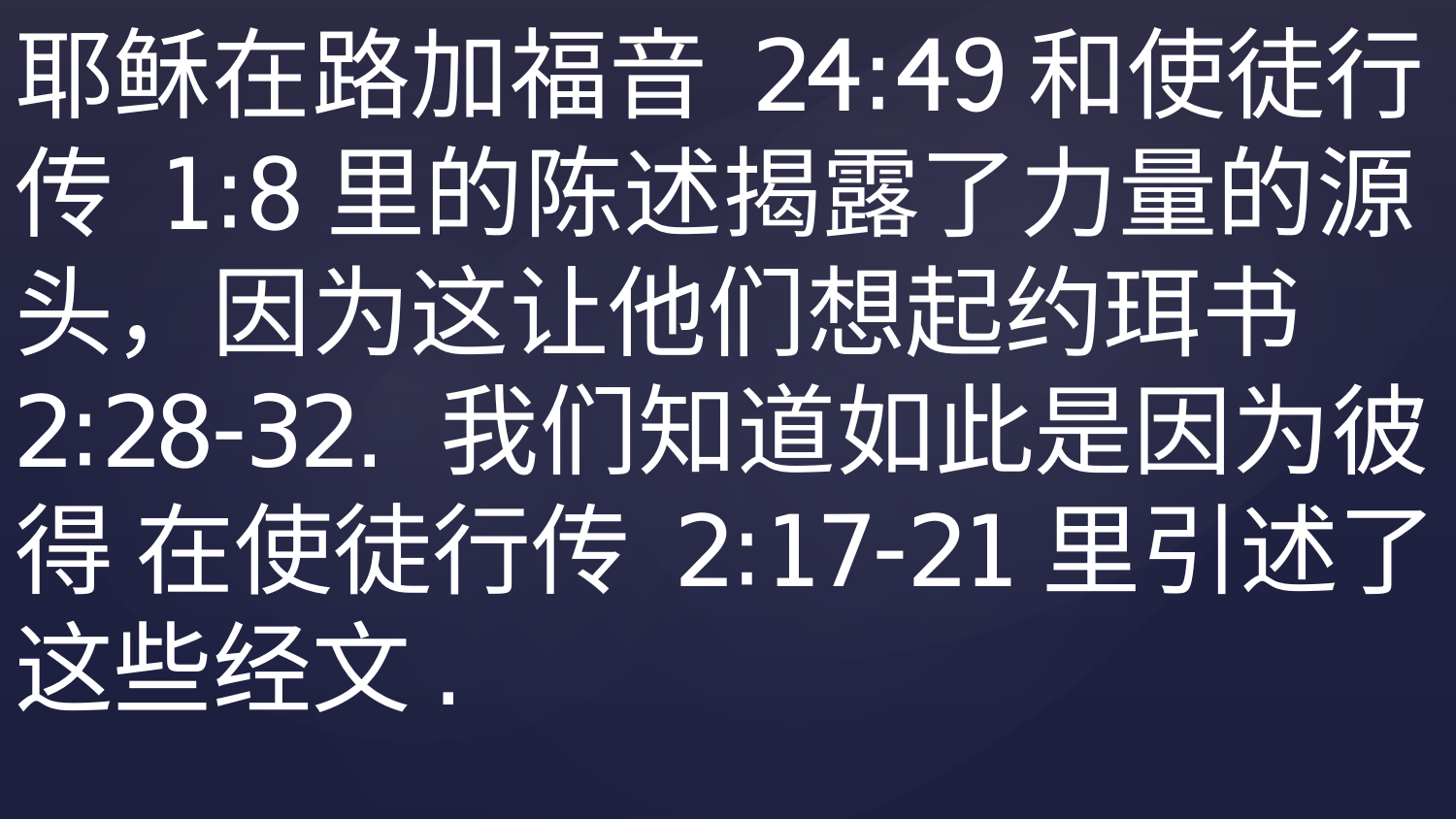

# 领受圣灵 耶稣在路加福音 24:49和使徒行传 1:8里的陈述揭露了力量的源头，因为这让他们想起约珥书 2:28-32. 我们知道如此是因为彼得 在使徒行传 2:17-21里引述了这些经文.